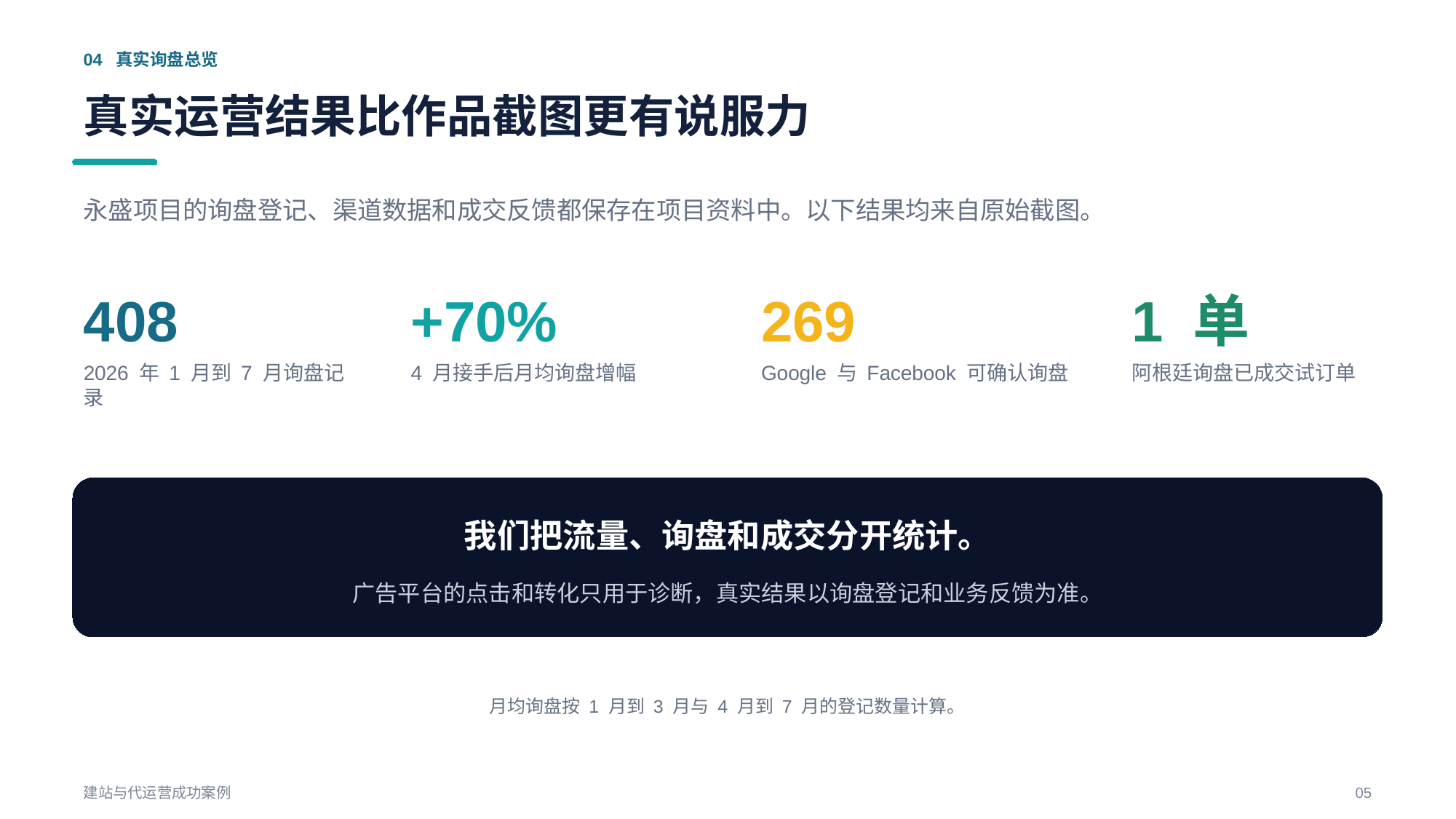

04  真实询盘总览
真实运营结果比作品截图更有说服力

永盛项目的询盘登记、渠道数据和成交反馈都保存在项目资料中。以下结果均来自原始截图。
408
+70%
269
1 单
2026 年 1 月到 7 月询盘记录
4 月接手后月均询盘增幅
Google 与 Facebook 可确认询盘
阿根廷询盘已成交试订单

我们把流量、询盘和成交分开统计。
广告平台的点击和转化只用于诊断，真实结果以询盘登记和业务反馈为准。
月均询盘按 1 月到 3 月与 4 月到 7 月的登记数量计算。
建站与代运营成功案例
05